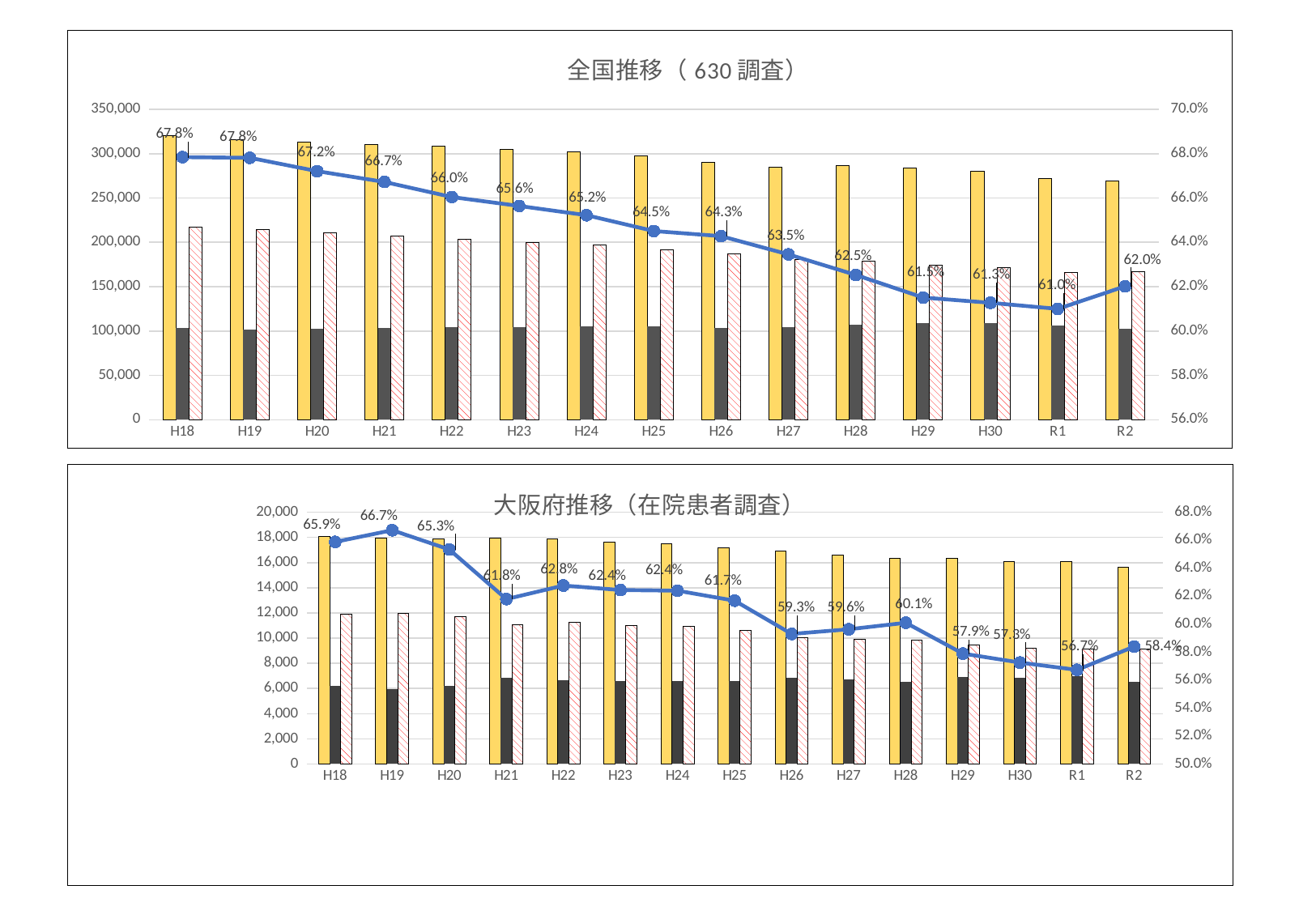

### Chart: 全国推移（630調査）

| Category | 入院患者総数 | 1年未満入院患者数 | 1年以上入院患者数 | （1年以上総数における割合） |
|---|---|---|---|---|
| H18 | 320308.0 | 103000.0 | 217308.0 | 0.6784345067872173 |
| H19 | 316109.0 | 101742.0 | 214367.0 | 0.6781426659791401 |
| H20 | 313271.0 | 102717.0 | 210554.0 | 0.6721145589601336 |
| H21 | 310738.0 | 103396.0 | 207342.0 | 0.6672566599514703 |
| H22 | 308615.0 | 104790.0 | 203825.0 | 0.6604507233932245 |
| H23 | 304394.0 | 104581.0 | 199813.0 | 0.6564288389390067 |
| H24 | 302156.0 | 105074.0 | 197082.0 | 0.6522524788519838 |
| H25 | 297436.0 | 105555.0 | 191881.0 | 0.6451169327182991 |
| H26 | 290406.0 | 103731.0 | 186675.0 | 0.6428069667982067 |
| H27 | 284806.0 | 104084.0 | 180722.0 | 0.6345442160628638 |
| H28 | 286406.0 | 107319.0 | 179087.0 | 0.6252906712848194 |
| H29 | 283653.0 | 109181.0 | 174472.0 | 0.6150895636570034 |
| H30 | 280182.0 | 108508.0 | 171674.0 | 0.6127231585183917 |
| R1 | 272089.0 | 106118.0 | 165971.0 | 0.6099879083682177 |
| R2 | 269476.0 | 102354.0 | 167122.0 | 0.6201739672549689 |

### Chart: 大阪府推移（在院患者調査）

| Category | 入院患者総数 | 1年未満入院患者数 | 1年以上入院患者数 | 1年以上総数における割合 |
|---|---|---|---|---|
| H18 | 18099.0 | 6175.0 | 11924.0 | 0.6588209293331123 |
| H19 | 17932.0 | 5968.0 | 11964.0 | 0.6671871514610752 |
| H20 | 17916.0 | 6210.0 | 11706.0 | 0.6533824514400536 |
| H21 | 17926.0 | 6849.0 | 11077.0 | 0.6179292647551043 |
| H22 | 17894.0 | 6663.0 | 11231.0 | 0.6276405499049961 |
| H23 | 17613.0 | 6615.0 | 10998.0 | 0.6244251405212059 |
| H24 | 17489.0 | 6577.0 | 10912.0 | 0.6239350448853566 |
| H25 | 17161.0 | 6576.0 | 10585.0 | 0.6168055474622691 |
| H26 | 16893.0 | 6875.0 | 10018.0 | 0.5930266974486473 |
| H27 | 16611.0 | 6705.0 | 9906.0 | 0.596351815062308 |
| H28 | 16345.0 | 6522.0 | 9823.0 | 0.6009788926277149 |
| H29 | 16348.0 | 6883.0 | 9465.0 | 0.5789699045754833 |
| H30 | 16065.0 | 6867.0 | 9198.0 | 0.5725490196078431 |
| R1 | 16063.0 | 6950.0 | 9113.0 | 0.5673286434663513 |
| R2 | 15655.0 | 6513.0 | 9142.0 | 0.5839667837751517 |